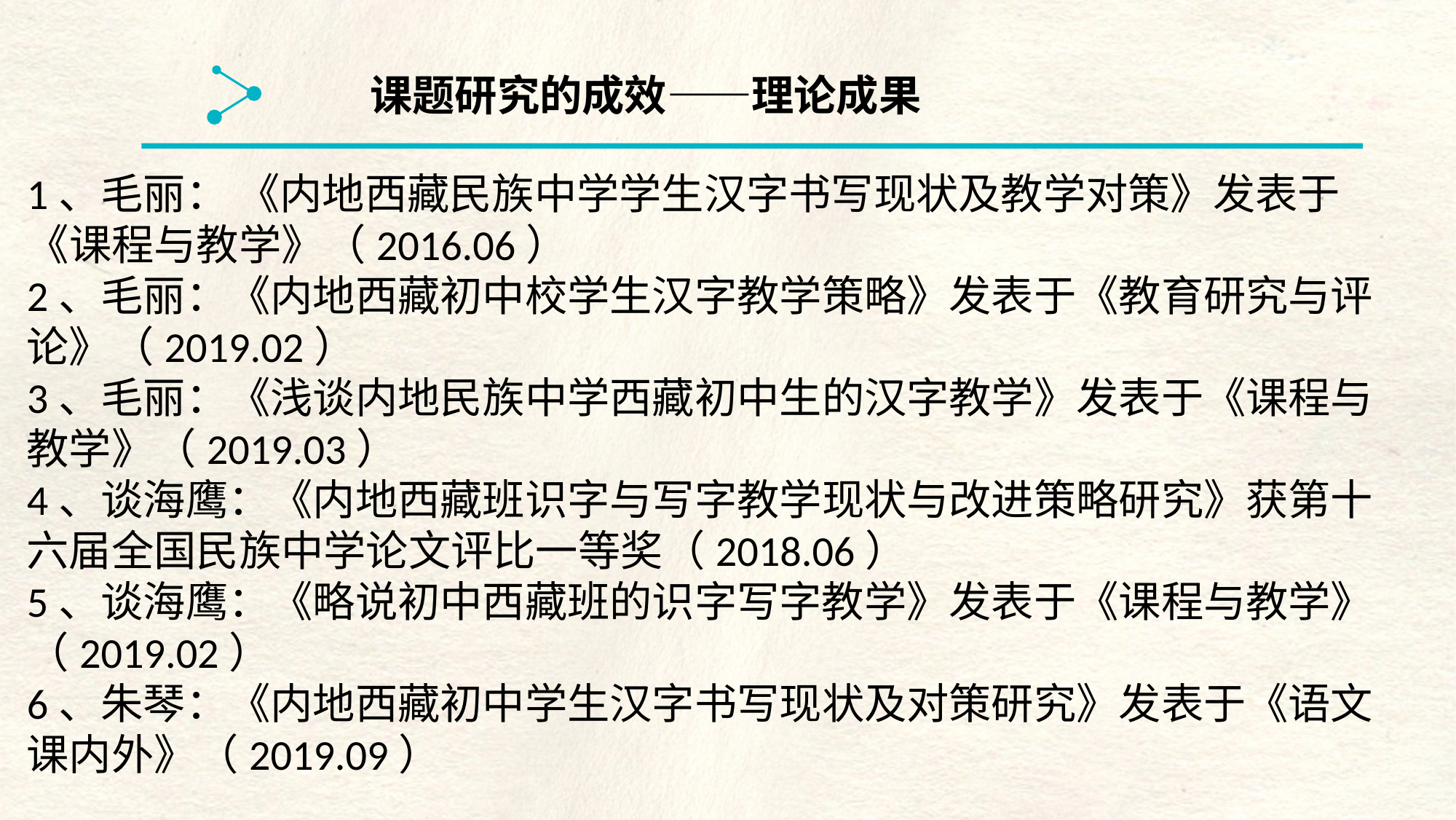

课题研究的成效——理论成果

1、毛丽： 《内地西藏民族中学学生汉字书写现状及教学对策》发表于《课程与教学》（2016.06）
2、毛丽：《内地西藏初中校学生汉字教学策略》发表于《教育研究与评论》（2019.02）
3、毛丽：《浅谈内地民族中学西藏初中生的汉字教学》发表于《课程与教学》（2019.03）
4、谈海鹰：《内地西藏班识字与写字教学现状与改进策略研究》获第十六届全国民族中学论文评比一等奖（2018.06）
5、谈海鹰：《略说初中西藏班的识字写字教学》发表于《课程与教学》（2019.02）
6、朱琴：《内地西藏初中学生汉字书写现状及对策研究》发表于《语文课内外》（2019.09）